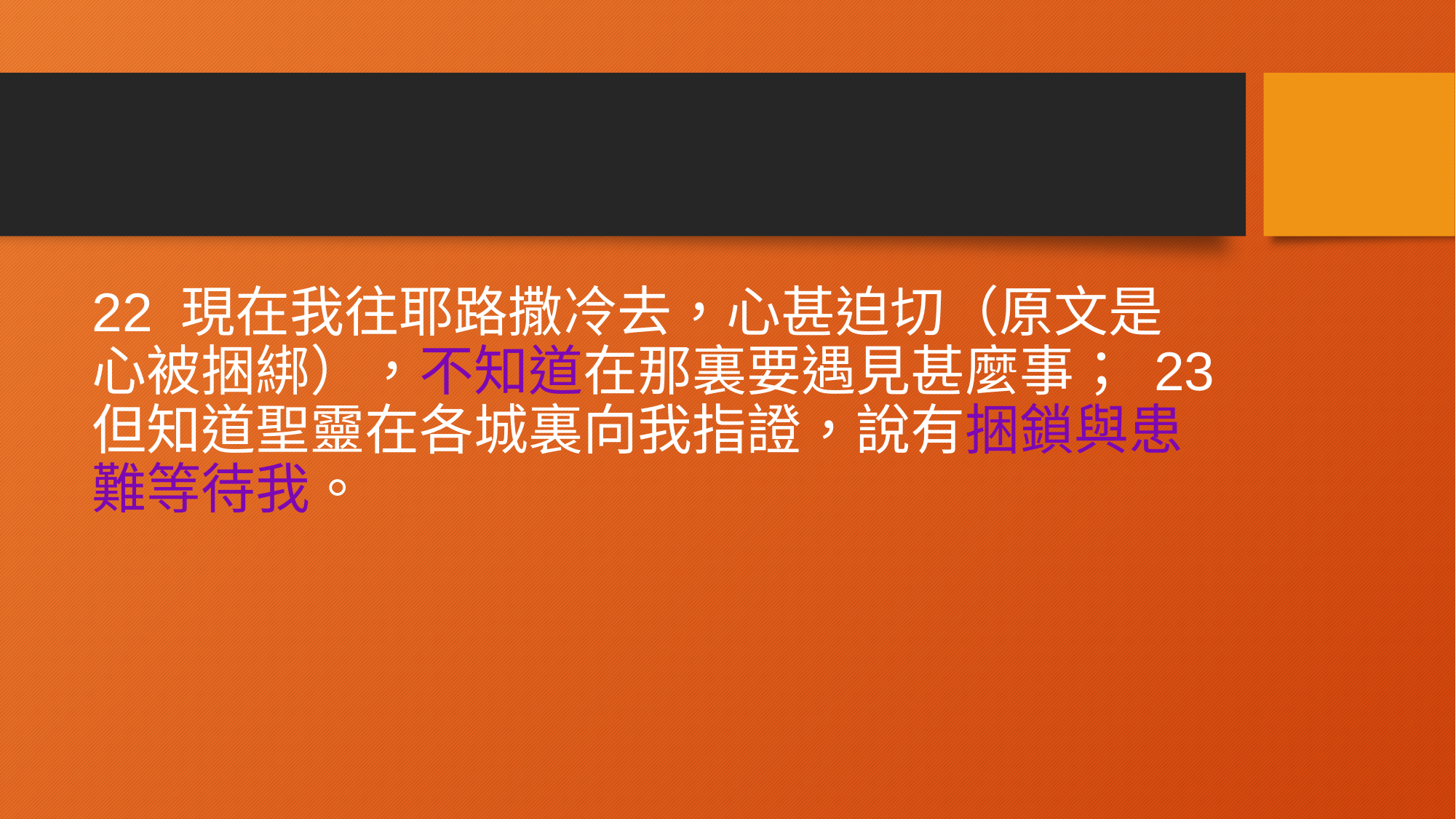

#
22 現在我往耶路撒冷去，心甚迫切（原文是心被捆綁），不知道在那裏要遇見甚麼事； 23 但知道聖靈在各城裏向我指證，說有捆鎖與患難等待我。